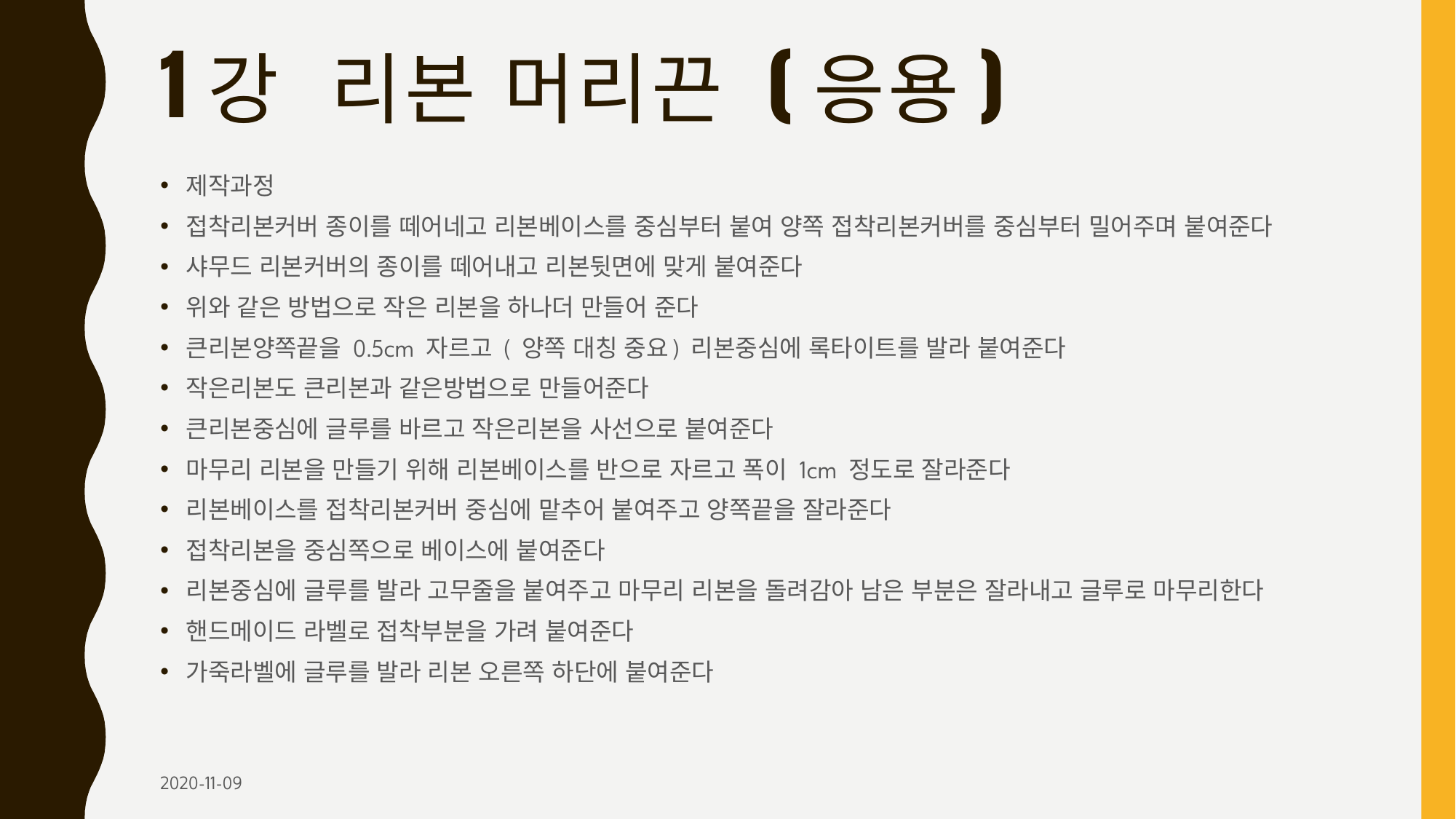

# 1강  리본 머리끈 (응용)
제작과정
접착리본커버 종이를 떼어네고 리본베이스를 중심부터 붙여 양쪽 접착리본커버를 중심부터 밀어주며 붙여준다
샤무드 리본커버의 종이를 떼어내고 리본뒷면에 맞게 붙여준다
위와 같은 방법으로 작은 리본을 하나더 만들어 준다
큰리본양쪽끝을 0.5cm 자르고 ( 양쪽 대칭 중요) 리본중심에 록타이트를 발라 붙여준다
작은리본도 큰리본과 같은방법으로 만들어준다
큰리본중심에 글루를 바르고 작은리본을 사선으로 붙여준다
마무리 리본을 만들기 위해 리본베이스를 반으로 자르고 폭이 1cm 정도로 잘라준다
리본베이스를 접착리본커버 중심에 맡추어 붙여주고 양쪽끝을 잘라준다
접착리본을 중심쪽으로 베이스에 붙여준다
리본중심에 글루를 발라 고무줄을 붙여주고 마무리 리본을 돌려감아 남은 부분은 잘라내고 글루로 마무리한다
핸드메이드 라벨로 접착부분을 가려 붙여준다
가죽라벨에 글루를 발라 리본 오른쪽 하단에 붙여준다

2020-11-09